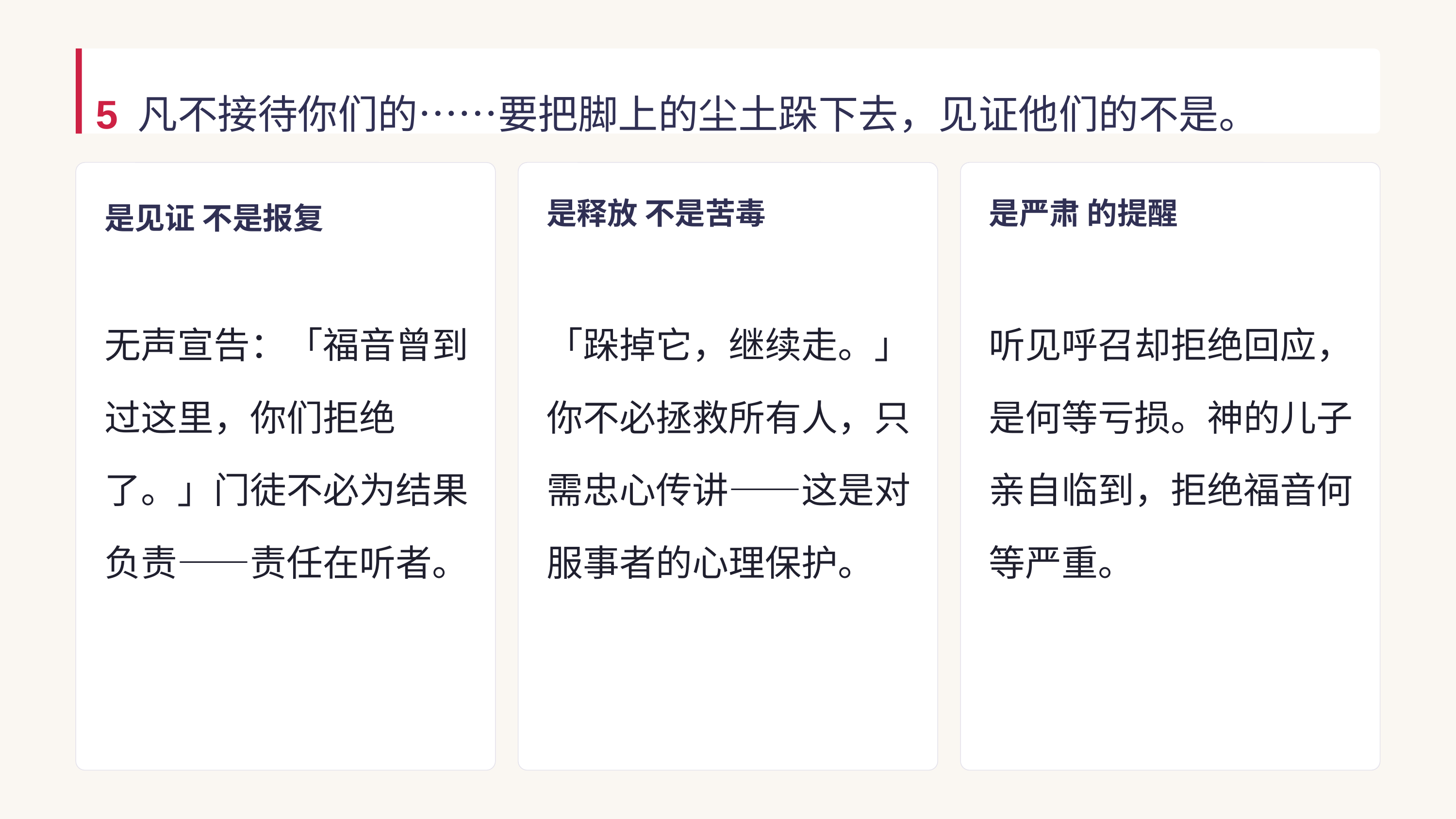

5 凡不接待你们的……要把脚上的尘土跺下去，见证他们的不是。

是见证 不是报复
是释放 不是苦毒
是严肃 的提醒
无声宣告：「福音曾到过这里，你们拒绝了。」门徒不必为结果负责——责任在听者。
「跺掉它，继续走。」你不必拯救所有人，只需忠心传讲——这是对服事者的心理保护。
听见呼召却拒绝回应，是何等亏损。神的儿子亲自临到，拒绝福音何等严重。